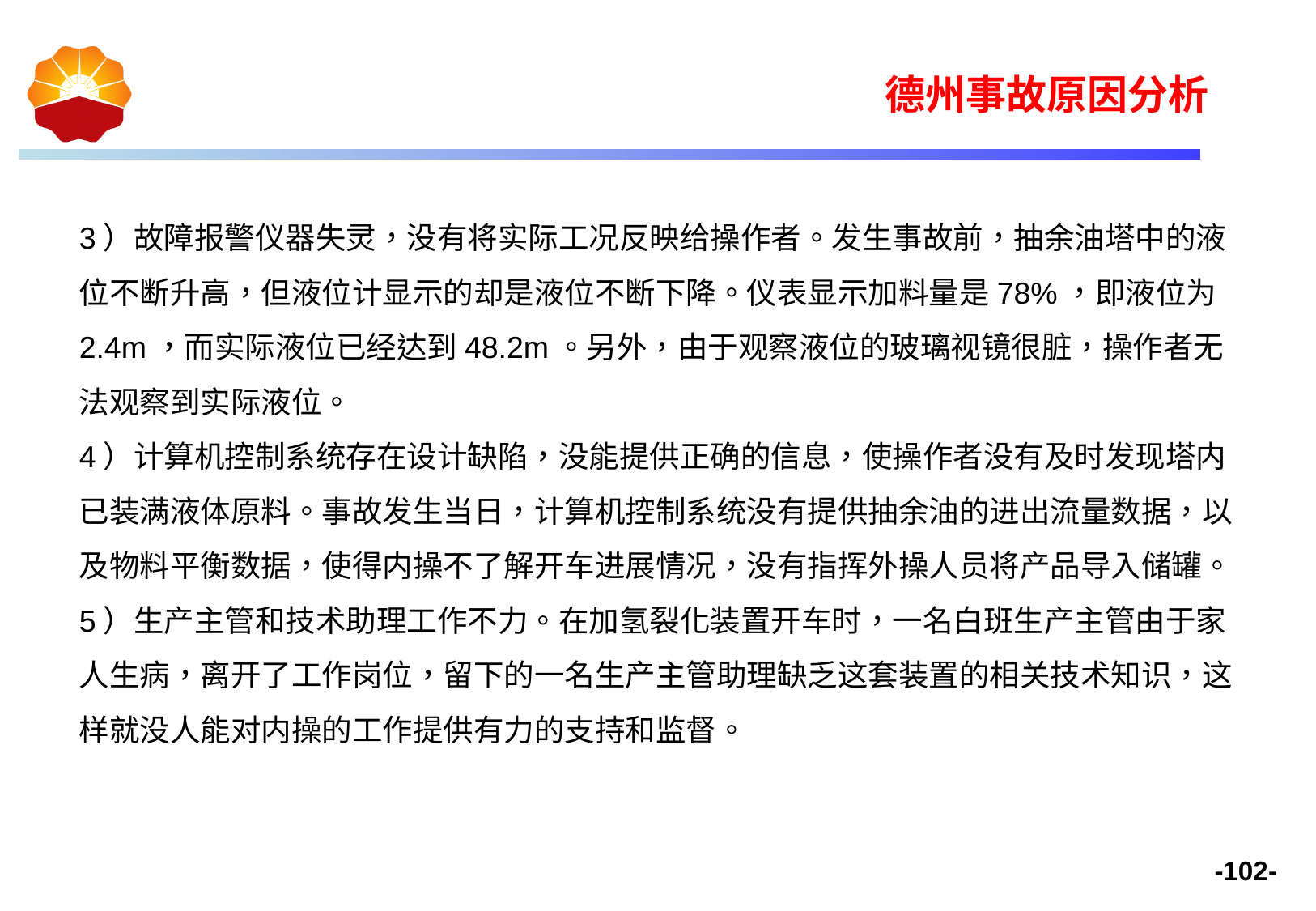

德州事故原因分析
3）故障报警仪器失灵，没有将实际工况反映给操作者。发生事故前，抽余油塔中的液位不断升高，但液位计显示的却是液位不断下降。仪表显示加料量是78%，即液位为2.4m，而实际液位已经达到48.2m。另外，由于观察液位的玻璃视镜很脏，操作者无法观察到实际液位。
4）计算机控制系统存在设计缺陷，没能提供正确的信息，使操作者没有及时发现塔内已装满液体原料。事故发生当日，计算机控制系统没有提供抽余油的进出流量数据，以及物料平衡数据，使得内操不了解开车进展情况，没有指挥外操人员将产品导入储罐。
5）生产主管和技术助理工作不力。在加氢裂化装置开车时，一名白班生产主管由于家人生病，离开了工作岗位，留下的一名生产主管助理缺乏这套装置的相关技术知识，这样就没人能对内操的工作提供有力的支持和监督。